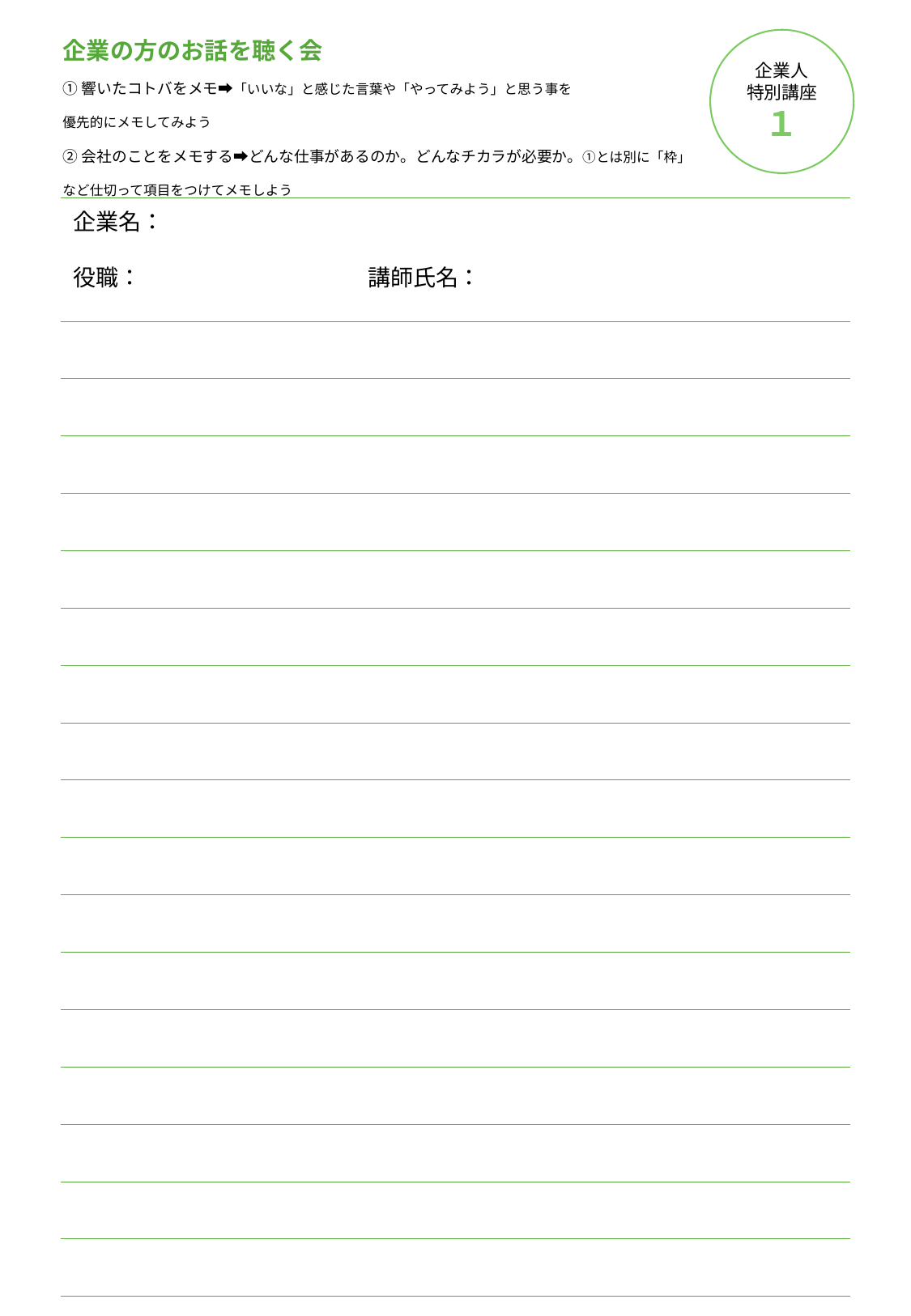

企業の方のお話を聴く会
①響いたコトバをメモ➡「いいな」と感じた言葉や「やってみよう」と思う事を
優先的にメモしてみよう
②会社のことをメモする➡どんな仕事があるのか。どんなチカラが必要か。①とは別に「枠」など仕切って項目をつけてメモしよう
企業人
特別講座
１
| 企業名：　　　　　　　　　　　　　 役職：　　　　　　　　　　講師氏名： |
| --- |
|  |
|  |
|  |
|  |
|  |
|  |
|  |
|  |
|  |
|  |
|  |
|  |
|  |
|  |
|  |
|  |
|  |
|  |